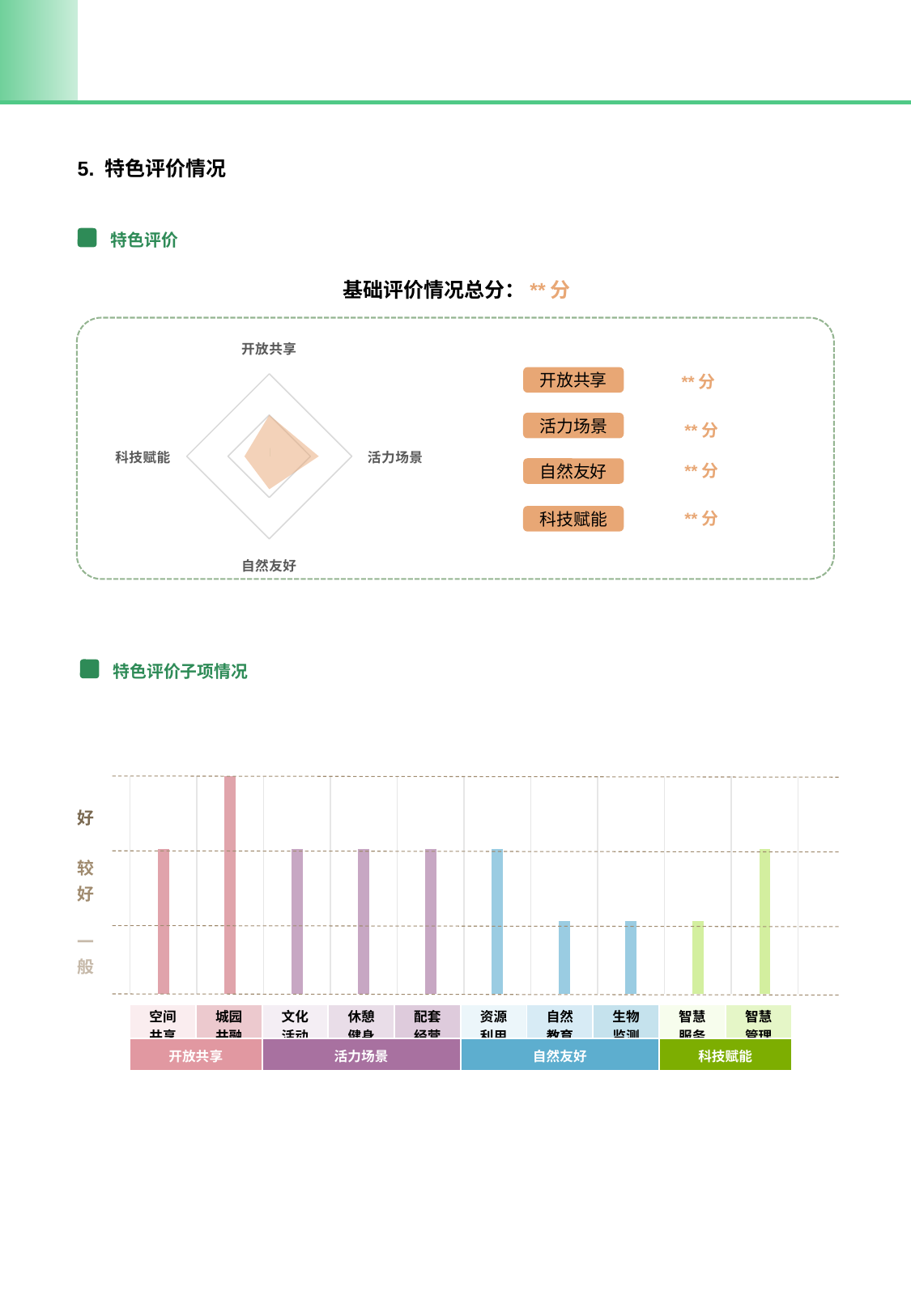

5. 特色评价情况
特色评价

基础评价情况总分：**分

[unsupported chart]

**分
开放共享
活力场景
**分
**分
自然友好
**分
科技赋能
特色评价子项情况

### Chart

| Category | 分值 |
|---|---|
| 空间共享 | 2.0 |
| 城园共融 | 3.0 |
| 文化活动 | 2.0 |
| 休憩健身 | 2.0 |
| 配套经营 | 2.0 |
| 资源利用 | 2.0 |
| 自然教育 | 1.0 |
| 生物监测 | 1.0 |
| 智慧服务 | 1.0 |
| 智慧管理 | 2.0 |
好
较好
一般
| 空间共享 | 城园共融 | 文化活动 | 休憩健身 | 配套经营 | 资源利用 | 自然教育 | 生物监测 | 智慧服务 | 智慧管理 |
| --- | --- | --- | --- | --- | --- | --- | --- | --- | --- |
| 开放共享 |  | 活力场景 |  |  | 自然友好 |  |  | 科技赋能 |  |